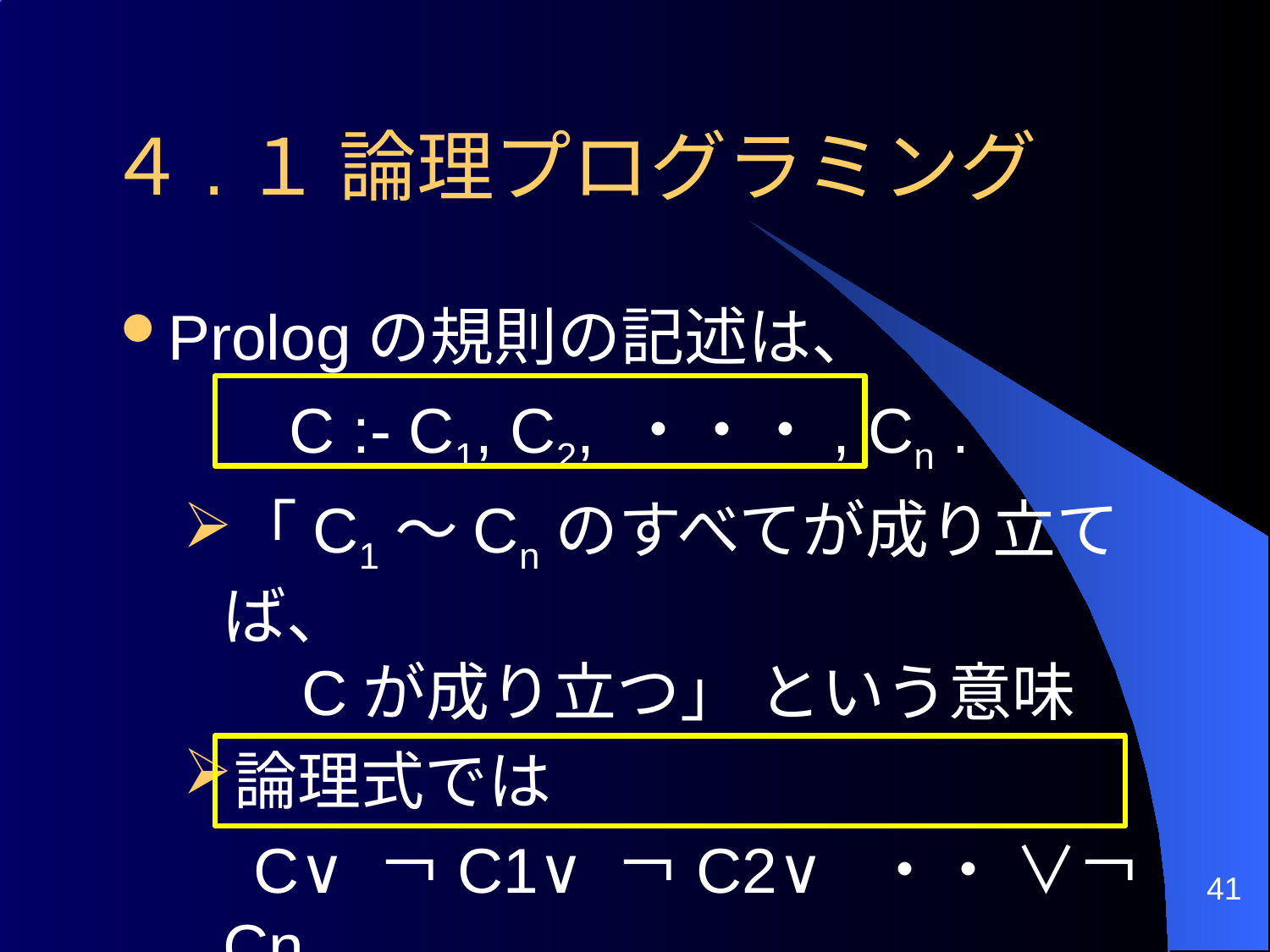

# ４.１ 論理プログラミング
Prologの規則の記述は、
   　C :- C1, C2, ・・・, Cn .
「C1～Cnのすべてが成り立てば、
　Cが成り立つ」 という意味
論理式では
    C∨￢C1∨￢C2∨ ・・ ∨￢Cn
	これは、ホーン節 と呼ばれる

41